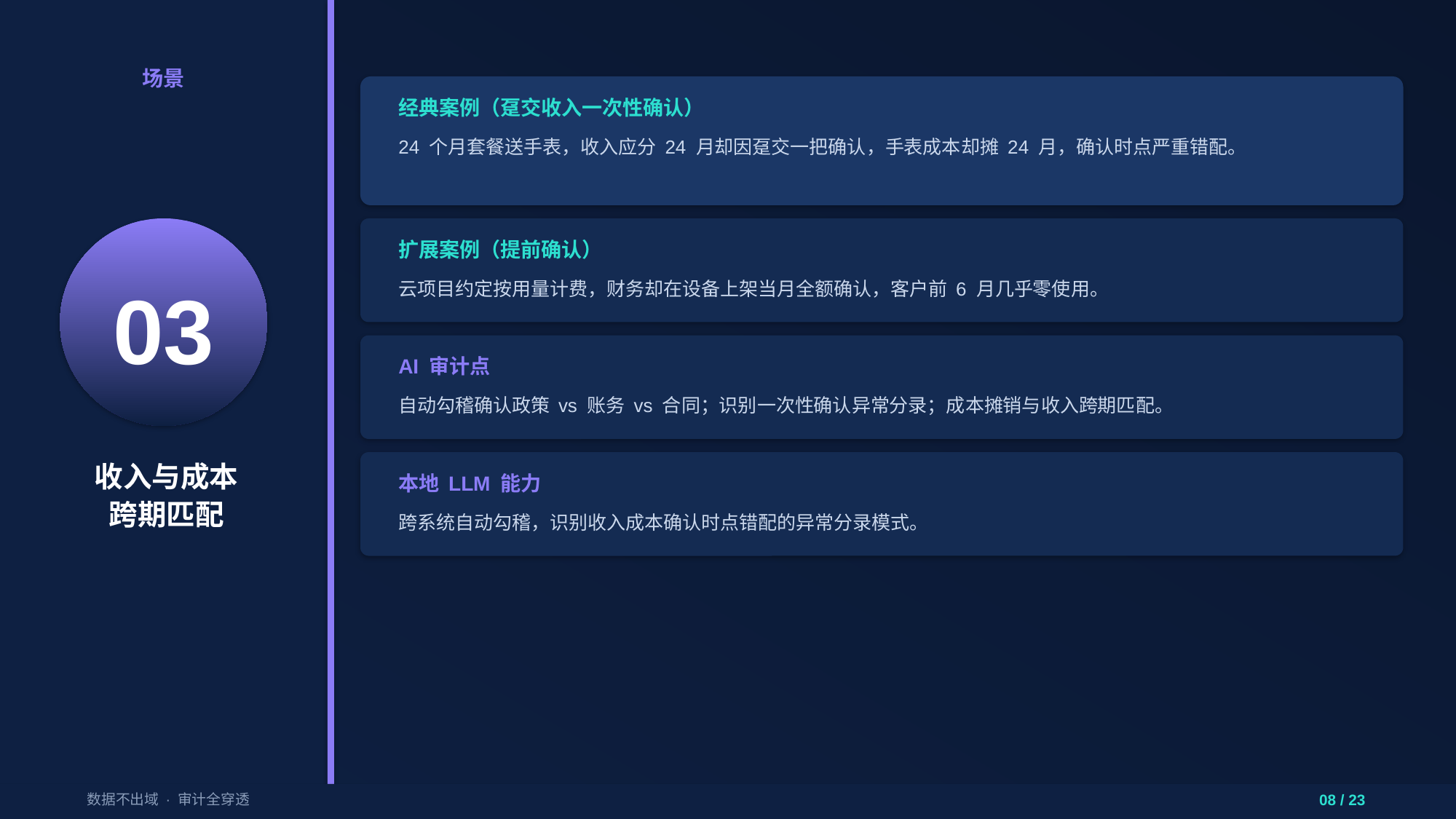

场景

经典案例（趸交收入一次性确认）
24 个月套餐送手表，收入应分 24 月却因趸交一把确认，手表成本却摊 24 月，确认时点严重错配。

03
扩展案例（提前确认）
云项目约定按用量计费，财务却在设备上架当月全额确认，客户前 6 月几乎零使用。

AI 审计点
自动勾稽确认政策 vs 账务 vs 合同；识别一次性确认异常分录；成本摊销与收入跨期匹配。

收入与成本
跨期匹配
本地 LLM 能力
跨系统自动勾稽，识别收入成本确认时点错配的异常分录模式。
数据不出域 · 审计全穿透
08 / 23